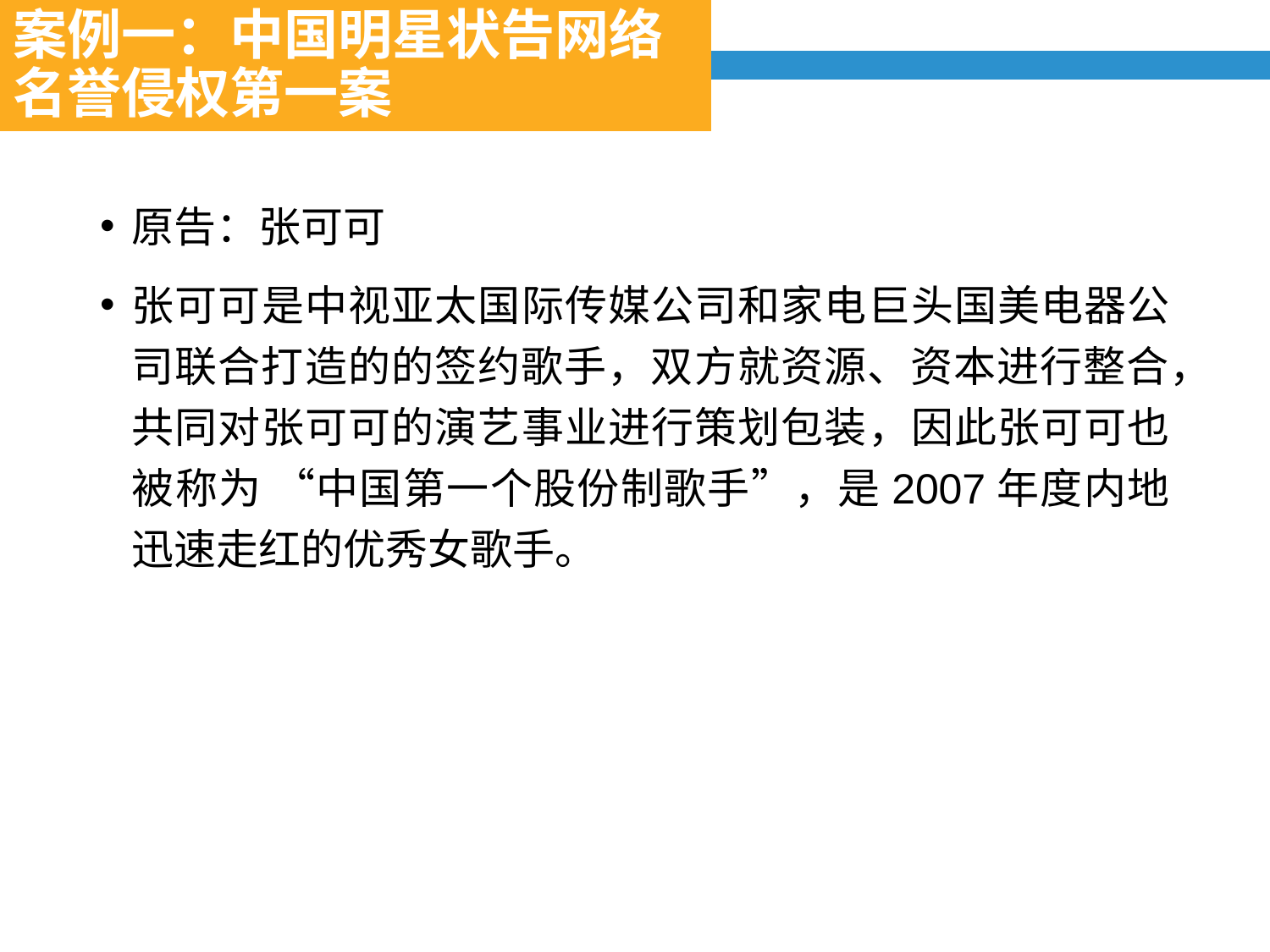

# 案例一：中国明星状告网络名誉侵权第一案
原告：张可可
张可可是中视亚太国际传媒公司和家电巨头国美电器公司联合打造的的签约歌手，双方就资源、资本进行整合，共同对张可可的演艺事业进行策划包装，因此张可可也被称为 “中国第一个股份制歌手”，是2007年度内地迅速走红的优秀女歌手。